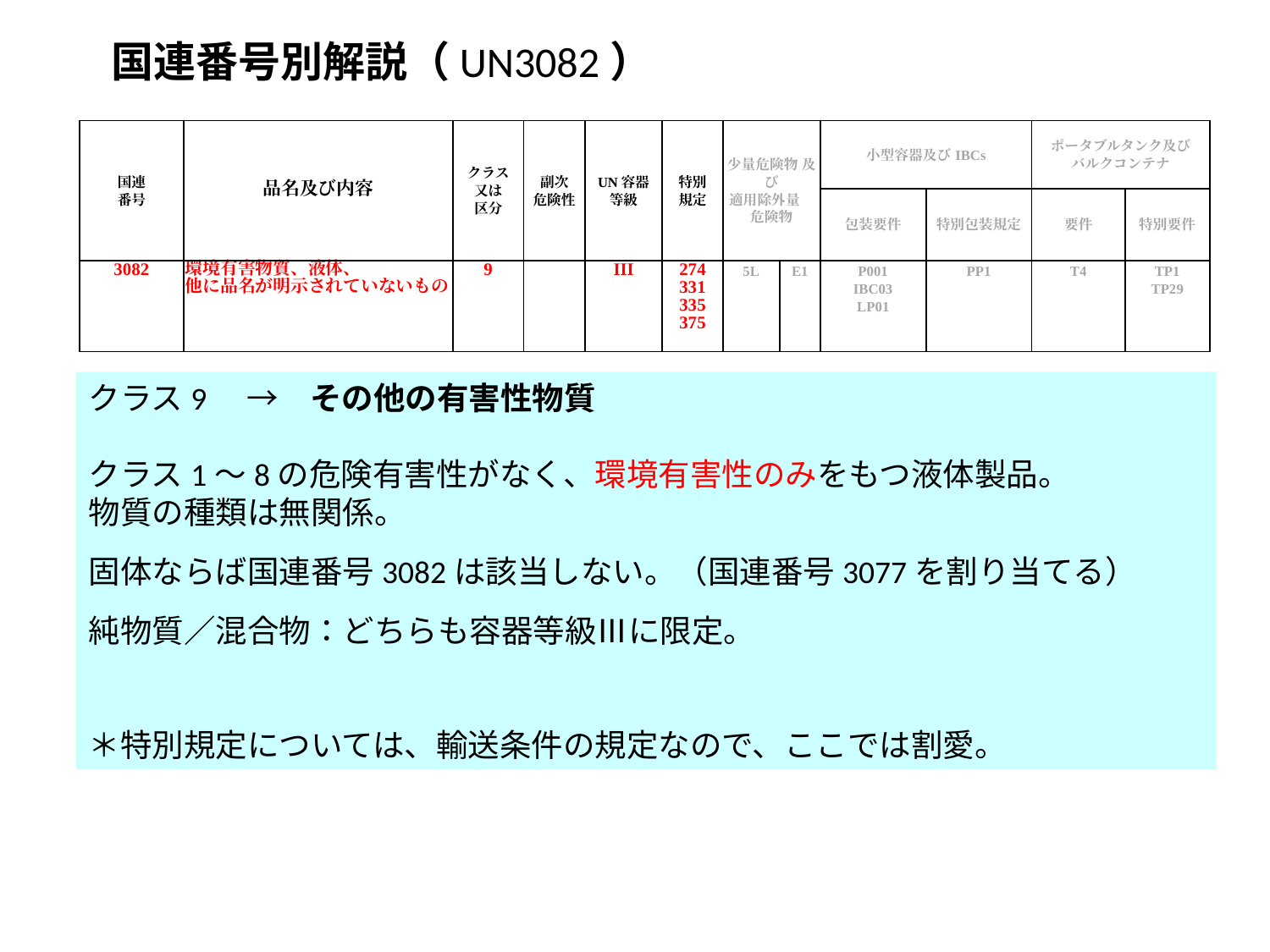

国連番号別解説（UN3082）
| 国連 番号 | 品名及び内容 | クラス 又は 区分 | 副次 危険性 | UN容器 等級 | 特別 規定 | 少量危険物 及び 適用除外量　危険物 |  | 小型容器及びIBCs |  | ポータブルタンク及び バルクコンテナ |  |
| --- | --- | --- | --- | --- | --- | --- | --- | --- | --- | --- | --- |
|  |  |  |  |  |  |  |  | 包装要件 | 特別包装規定 | 要件 | 特別要件 |
| 3082 | 環境有害物質、液体、 他に品名が明示されていないもの | 9 |  | III | 274 331 335 375 | 5L | E1 | P001 IBC03 LP01 | PP1 | T4 | TP1 TP29 |
クラス9　→　その他の有害性物質

クラス1～8の危険有害性がなく、環境有害性のみをもつ液体製品。
物質の種類は無関係。
固体ならば国連番号3082は該当しない。（国連番号3077を割り当てる）
純物質／混合物：どちらも容器等級Ⅲに限定。

＊特別規定については、輸送条件の規定なので、ここでは割愛。